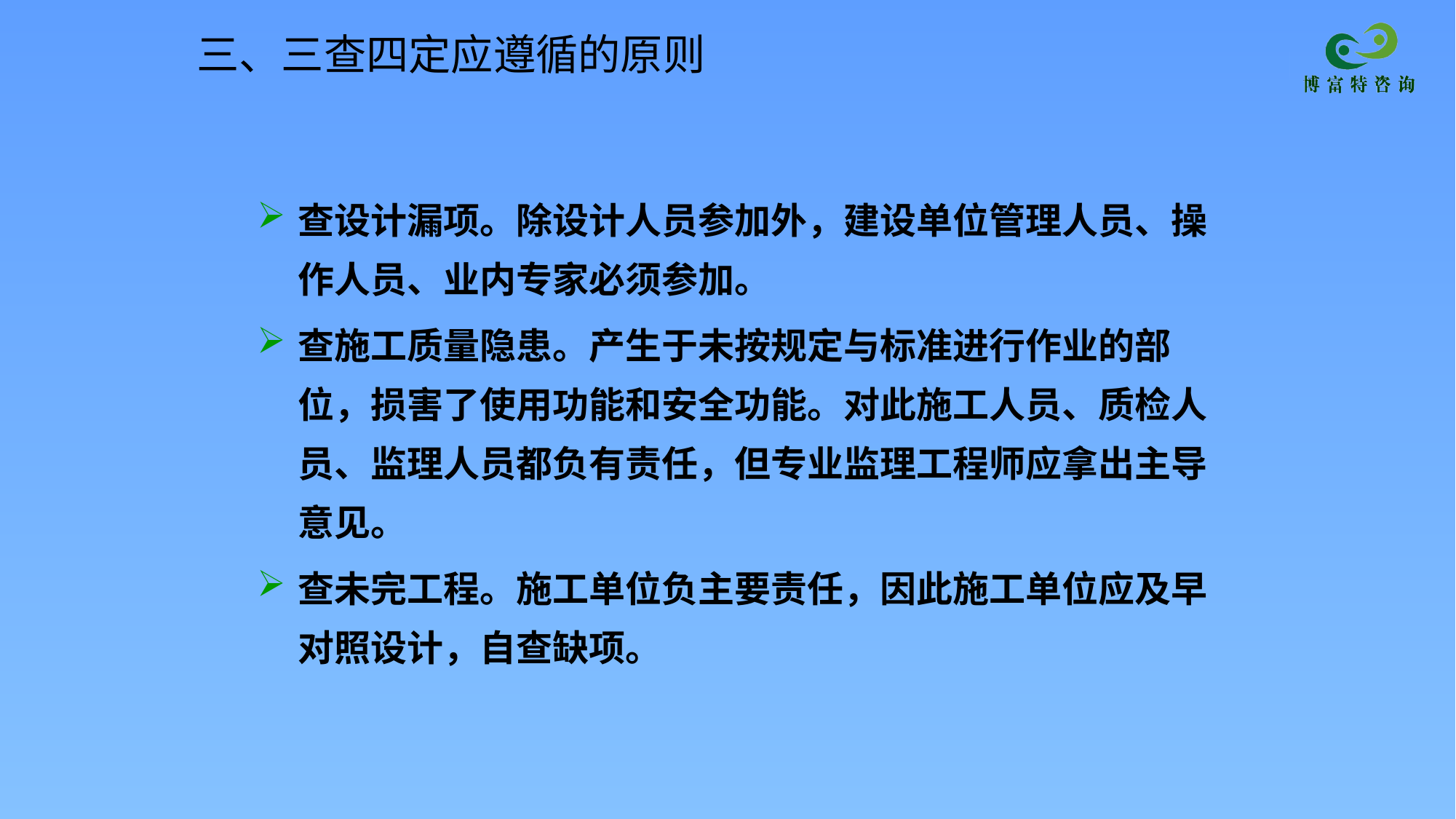

三、三查四定应遵循的原则
查设计漏项。除设计人员参加外，建设单位管理人员、操作人员、业内专家必须参加。
查施工质量隐患。产生于未按规定与标准进行作业的部位，损害了使用功能和安全功能。对此施工人员、质检人员、监理人员都负有责任，但专业监理工程师应拿出主导意见。
查未完工程。施工单位负主要责任，因此施工单位应及早对照设计，自查缺项。